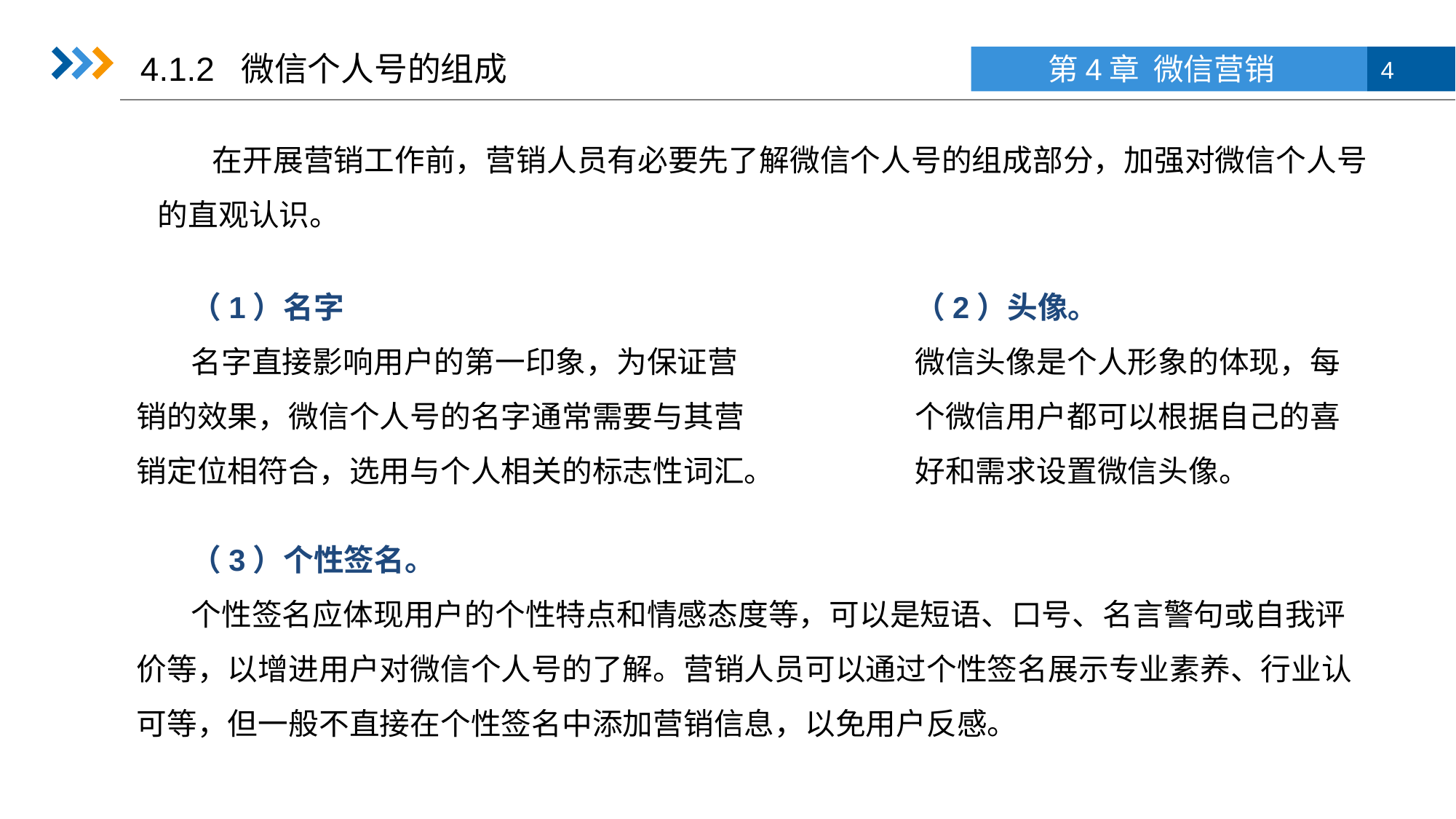

4.1.2  微信个人号的组成
在开展营销工作前，营销人员有必要先了解微信个人号的组成部分，加强对微信个人号的直观认识。
（1）名字
名字直接影响用户的第一印象，为保证营销的效果，微信个人号的名字通常需要与其营销定位相符合，选用与个人相关的标志性词汇。
（2）头像。
微信头像是个人形象的体现，每个微信用户都可以根据自己的喜好和需求设置微信头像。
（3）个性签名。
个性签名应体现用户的个性特点和情感态度等，可以是短语、口号、名言警句或自我评价等，以增进用户对微信个人号的了解。营销人员可以通过个性签名展示专业素养、行业认可等，但一般不直接在个性签名中添加营销信息，以免用户反感。